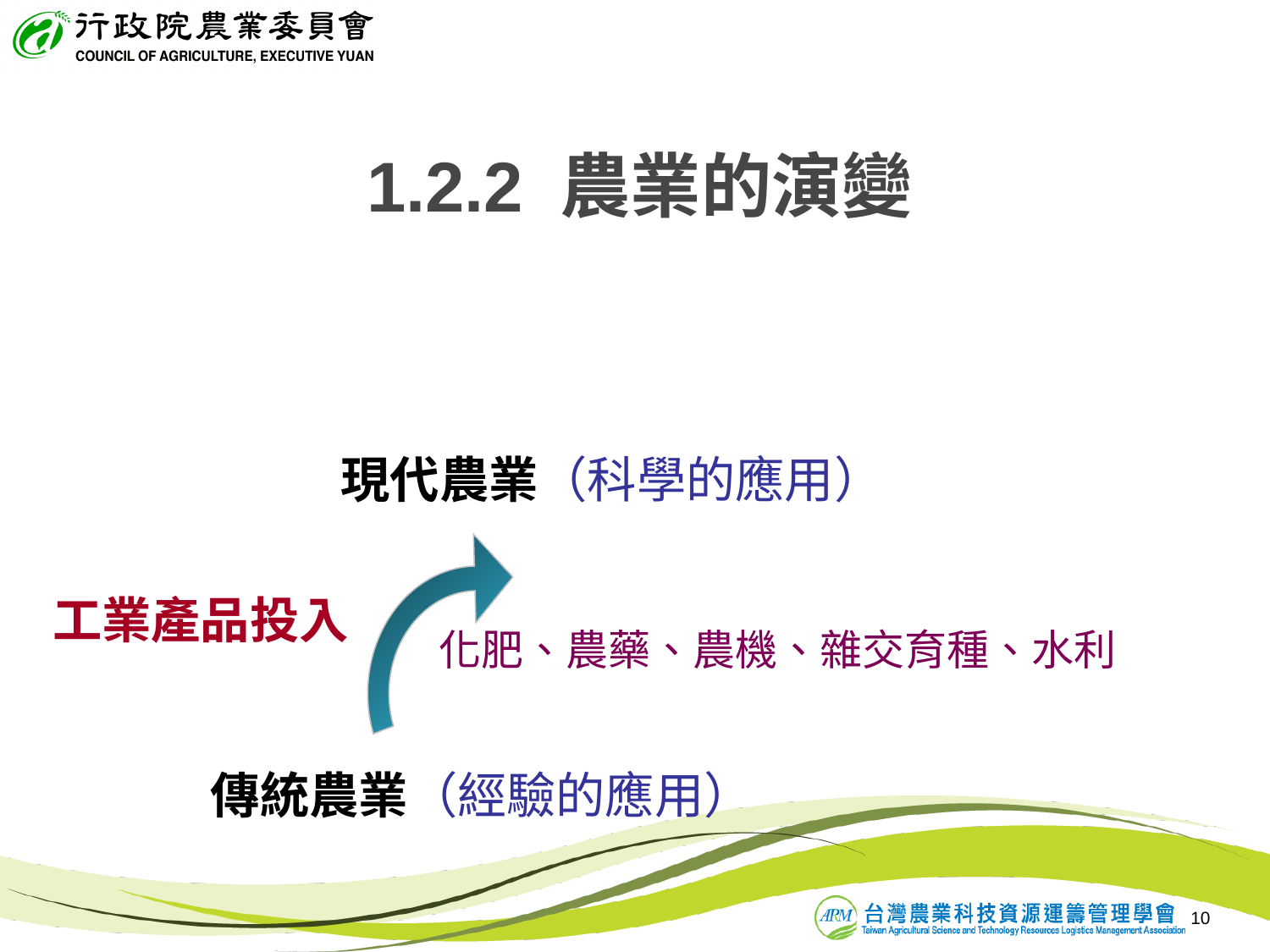

# 1.2.2 農業的演變
現代農業（科學的應用）

工業產品投入
化肥、農藥、農機、雜交育種、水利
傳統農業（經驗的應用）
10